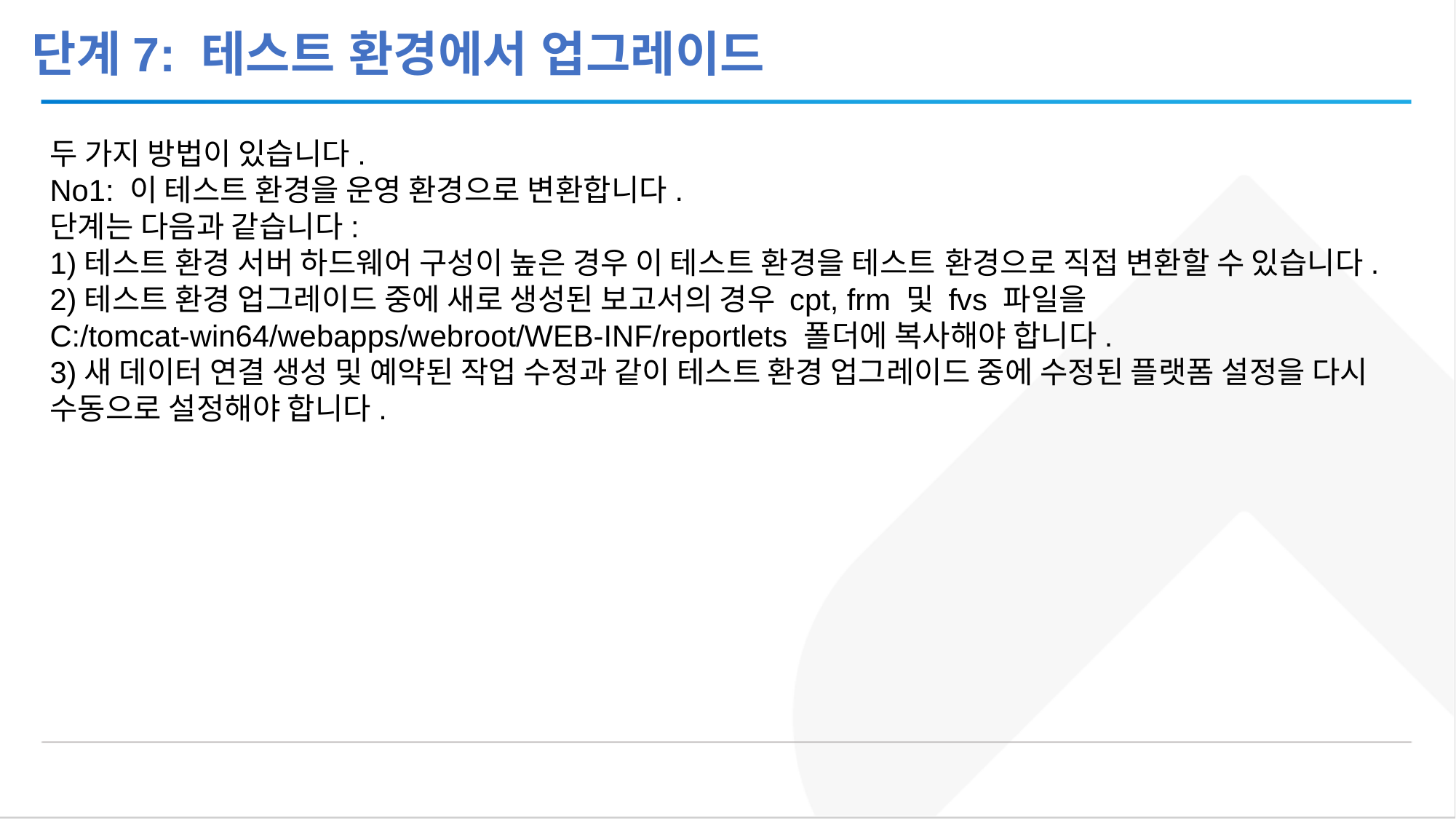

단계7: 테스트 환경에서 업그레이드
두 가지 방법이 있습니다.
No1: 이 테스트 환경을 운영 환경으로 변환합니다.
단계는 다음과 같습니다:
1)테스트 환경 서버 하드웨어 구성이 높은 경우 이 테스트 환경을 테스트 환경으로 직접 변환할 수 있습니다.
2)테스트 환경 업그레이드 중에 새로 생성된 보고서의 경우 cpt, frm 및 fvs 파일을 C:/tomcat-win64/webapps/webroot/WEB-INF/reportlets 폴더에 복사해야 합니다.
3)새 데이터 연결 생성 및 예약된 작업 수정과 같이 테스트 환경 업그레이드 중에 수정된 플랫폼 설정을 다시 수동으로 설정해야 합니다.